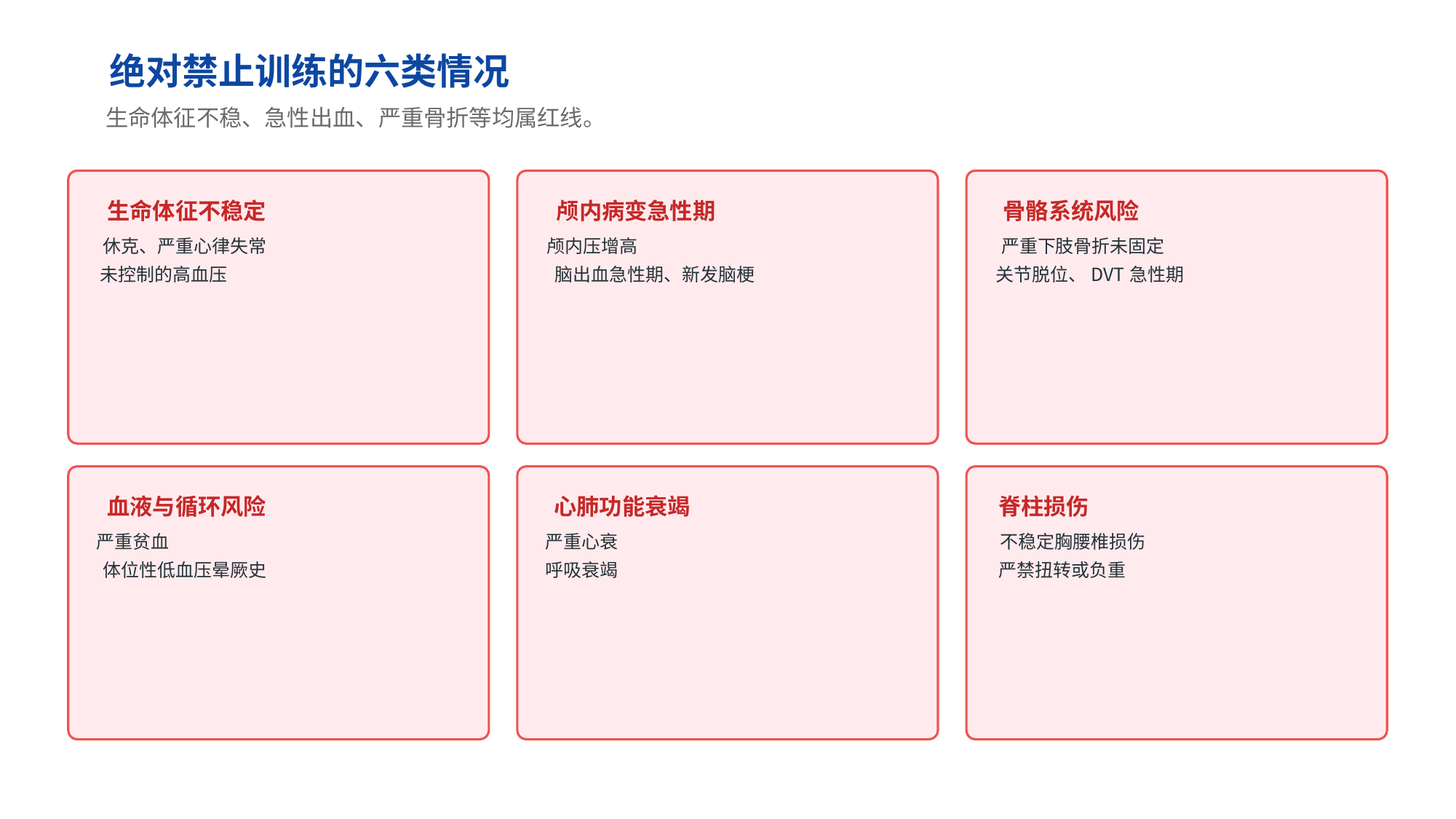

绝对禁止训练的六类情况
生命体征不稳、急性出血、严重骨折等均属红线。

生命体征不稳定
休克、严重心律失常
未控制的高血压

颅内病变急性期
颅内压增高
脑出血急性期、新发脑梗

骨骼系统风险
严重下肢骨折未固定
关节脱位、DVT急性期

血液与循环风险
严重贫血
体位性低血压晕厥史

心肺功能衰竭
严重心衰
呼吸衰竭

脊柱损伤
不稳定胸腰椎损伤
严禁扭转或负重